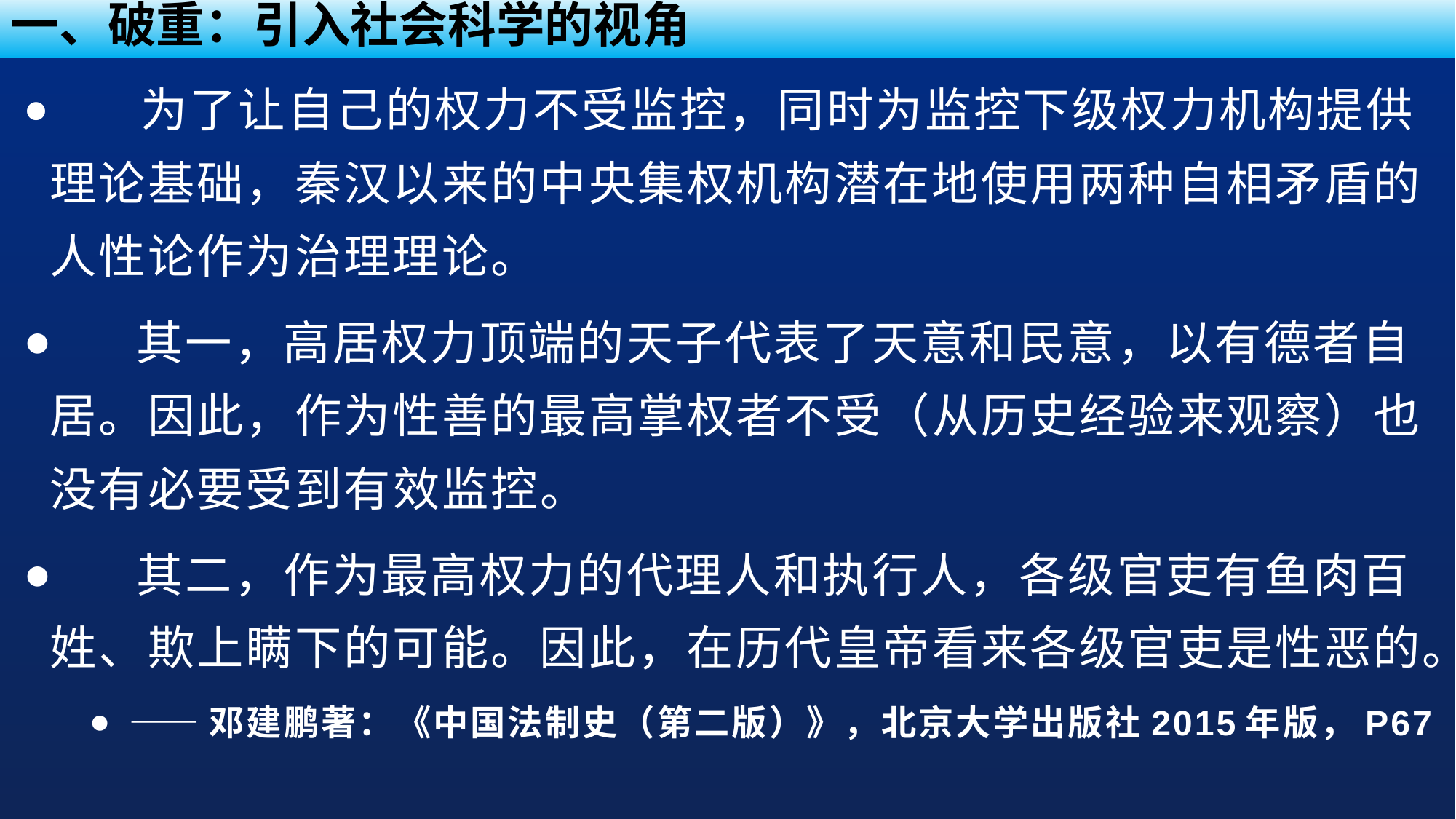

一、破重：引入社会科学的视角
       为了让自己的权力不受监控，同时为监控下级权力机构提供理论基础，秦汉以来的中央集权机构潜在地使用两种自相矛盾的人性论作为治理理论。
      其一，高居权力顶端的天子代表了天意和民意，以有德者自居。因此，作为性善的最高掌权者不受（从历史经验来观察）也没有必要受到有效监控。
      其二，作为最高权力的代理人和执行人，各级官吏有鱼肉百姓、欺上瞒下的可能。因此，在历代皇帝看来各级官吏是性恶的。
——邓建鹏著：《中国法制史（第二版）》，北京大学出版社2015年版，P67